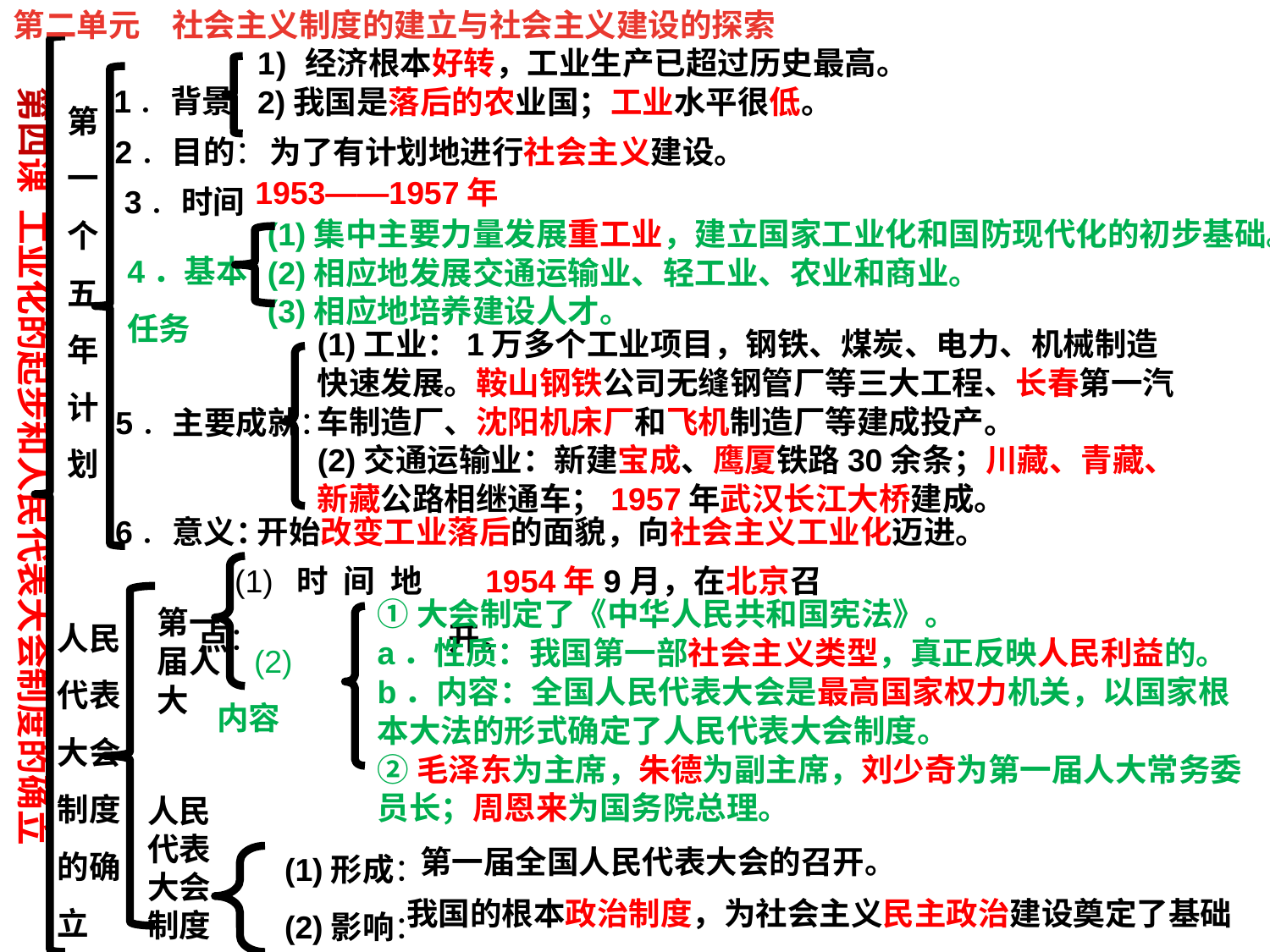

第二单元　社会主义制度的建立与社会主义建设的探索
经济根本好转，工业生产已超过历史最高。
2)我国是落后的农业国；工业水平很低。

第四课  工业化的起步和人民代表大会制度的确立
1．背景

第一个五年计划
2．目的：
为了有计划地进行社会主义建设。
1953——1957年
3．时间
(1)集中主要力量发展重工业，建立国家工业化和国防现代化的初步基础。
(2)相应地发展交通运输业、轻工业、农业和商业。
(3)相应地培养建设人才。
4．基本
任务

(1)工业：1万多个工业项目，钢铁、煤炭、电力、机械制造快速发展。鞍山钢铁公司无缝钢管厂等三大工程、长春第一汽车制造厂、沈阳机床厂和飞机制造厂等建成投产。
(2)交通运输业：新建宝成、鹰厦铁路30余条；川藏、青藏、新藏公路相继通车；1957年武汉长江大桥建成。

5．主要成就：
6．意义：
开始改变工业落后的面貌，向社会主义工业化迈进。
(1)时间地点：
1954年9月，在北京召开。

①大会制定了《中华人民共和国宪法》。
a．性质：我国第一部社会主义类型，真正反映人民利益的。
b．内容：全国人民代表大会是最高国家权力机关，以国家根本大法的形式确定了人民代表大会制度。
②毛泽东为主席，朱德为副主席，刘少奇为第一届人大常务委员长；周恩来为国务院总理。
人民代表大会制度的确立
第一届人大

(2)内容
人民代表大会制度
(1)形成：
(2)影响：
第一届全国人民代表大会的召开。

我国的根本政治制度，为社会主义民主政治建设奠定了基础